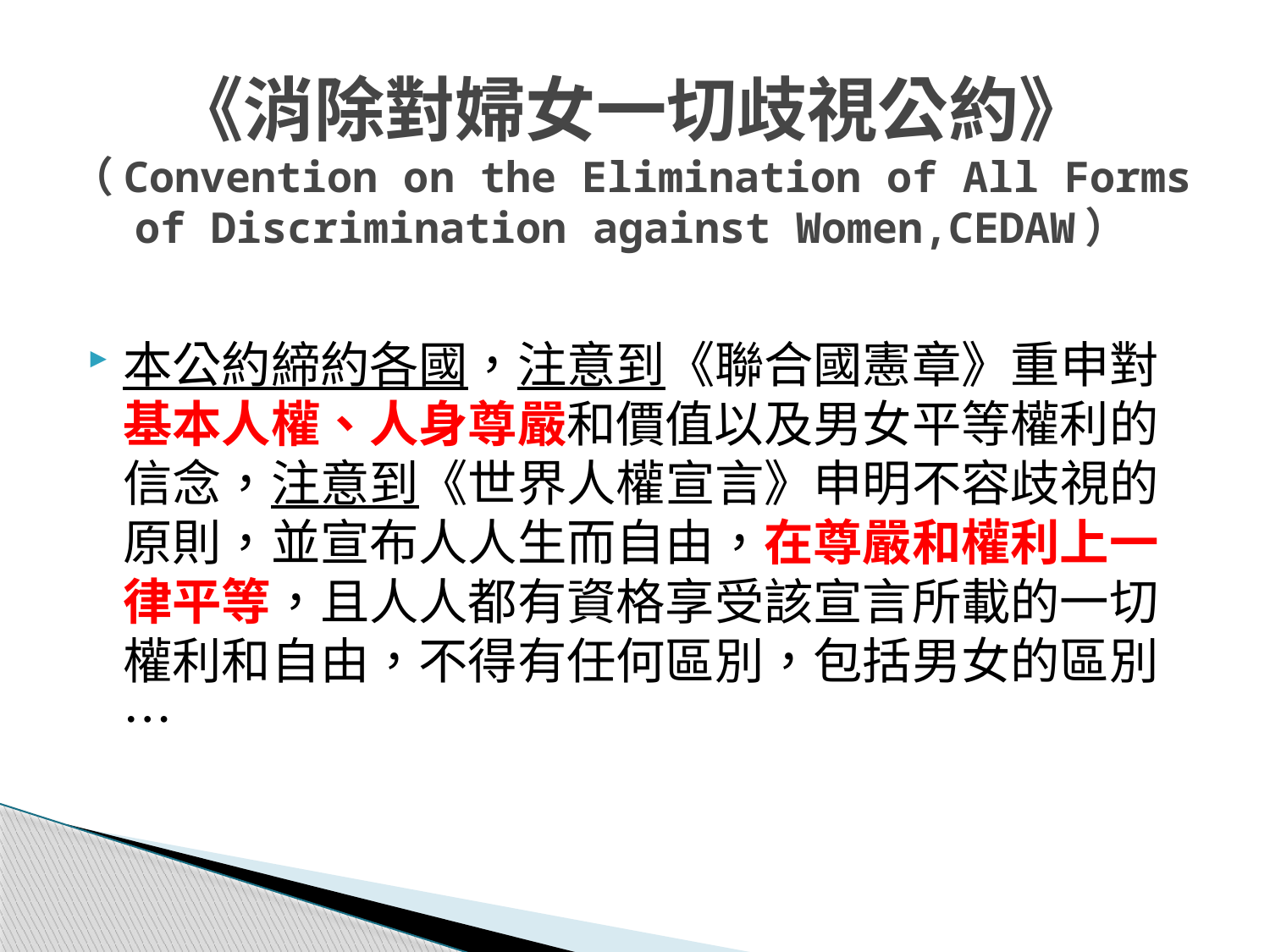

# 《消除對婦女一切歧視公約》 （Convention on the Elimination of All Forms of Discrimination against Women,CEDAW）
本公約締約各國，注意到《聯合國憲章》重申對基本人權、人身尊嚴和價值以及男女平等權利的信念，注意到《世界人權宣言》申明不容歧視的原則，並宣布人人生而自由，在尊嚴和權利上一律平等，且人人都有資格享受該宣言所載的一切權利和自由，不得有任何區別，包括男女的區別…